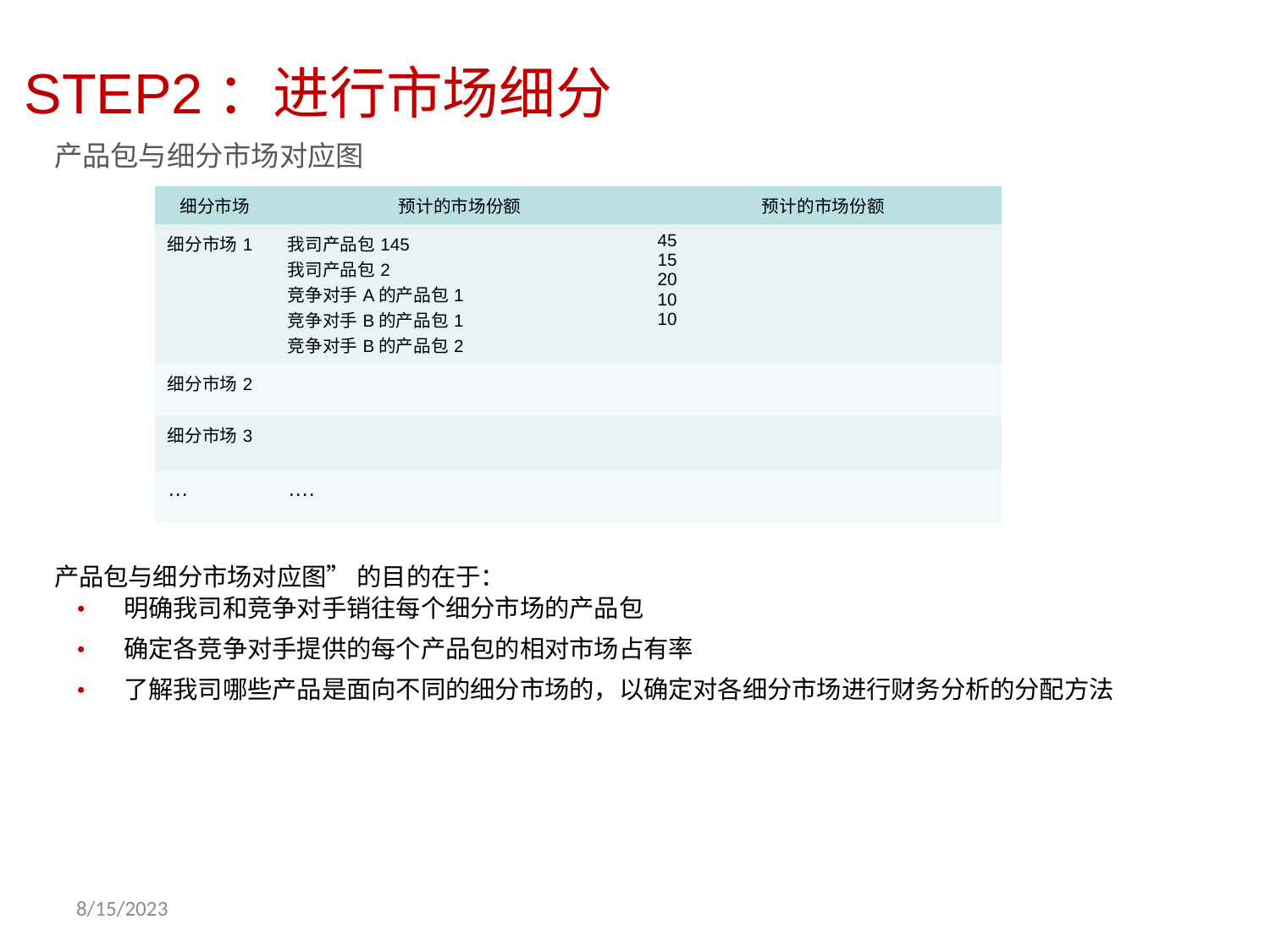

STEP2：进行市场细分
	产品包与细分市场对应图

	产品包与细分市场对应图” 的目的在于：
| 细分市场 | 预计的市场份额 | 预计的市场份额 |
| --- | --- | --- |
| 细分市场1 | 我司产品包145 我司产品包2 竞争对手A的产品包1 竞争对手B的产品包1 竞争对手B的产品包2 | 45 15 20 10 10 |
| 细分市场2 |  |  |
| 细分市场3 |  |  |
| … | …. |  |
明确我司和竞争对手销往每个细分市场的产品包
确定各竞争对手提供的每个产品包的相对市场占有率
了解我司哪些产品是面向不同的细分市场的，以确定对各细分市场进行财务分析的分配方法
•
•
•
8/15/2023